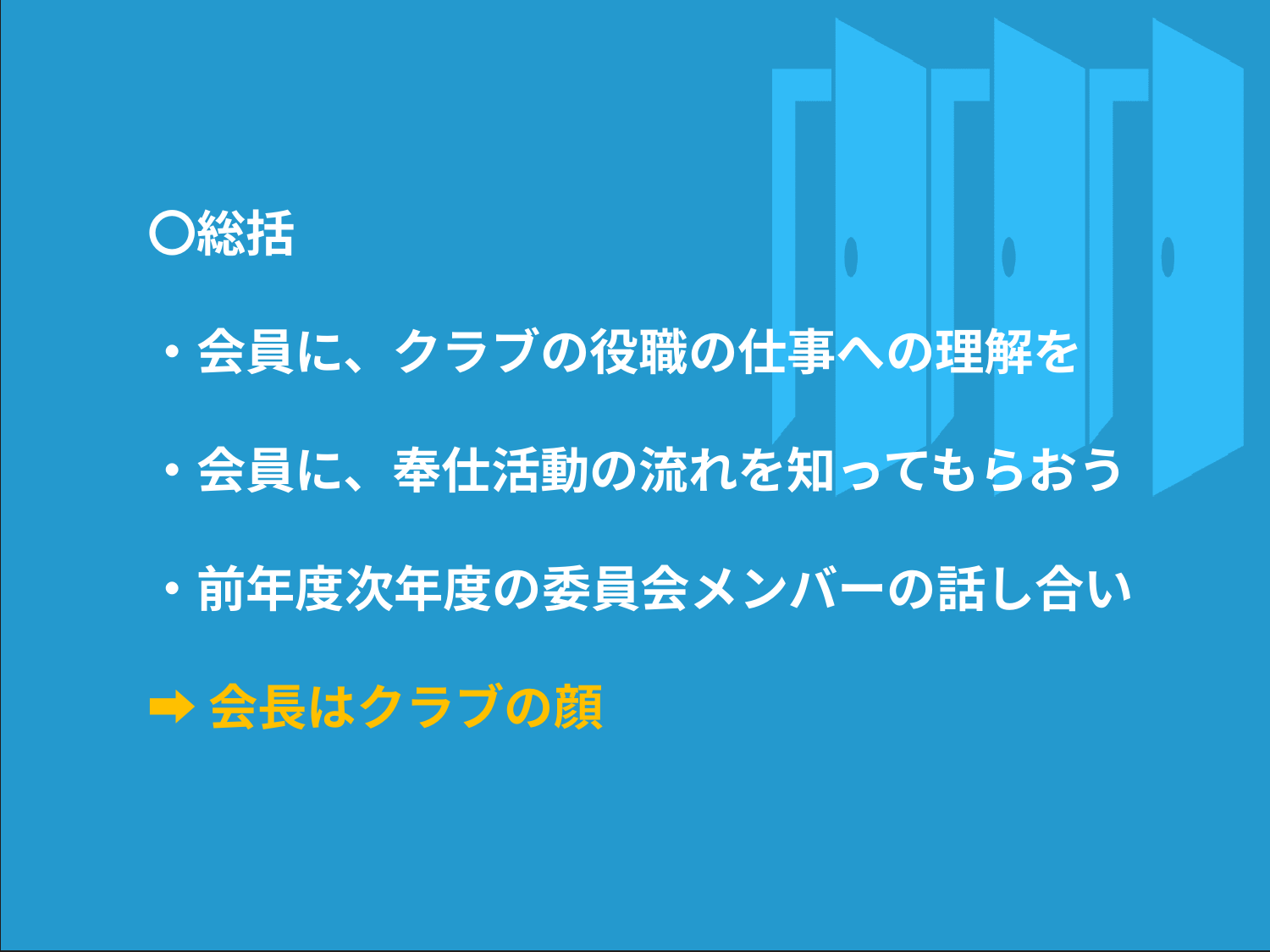

〇総括

・会員に、クラブの役職の仕事への理解を

・会員に、奉仕活動の流れを知ってもらおう

・前年度次年度の委員会メンバーの話し合い

➡会長はクラブの顔